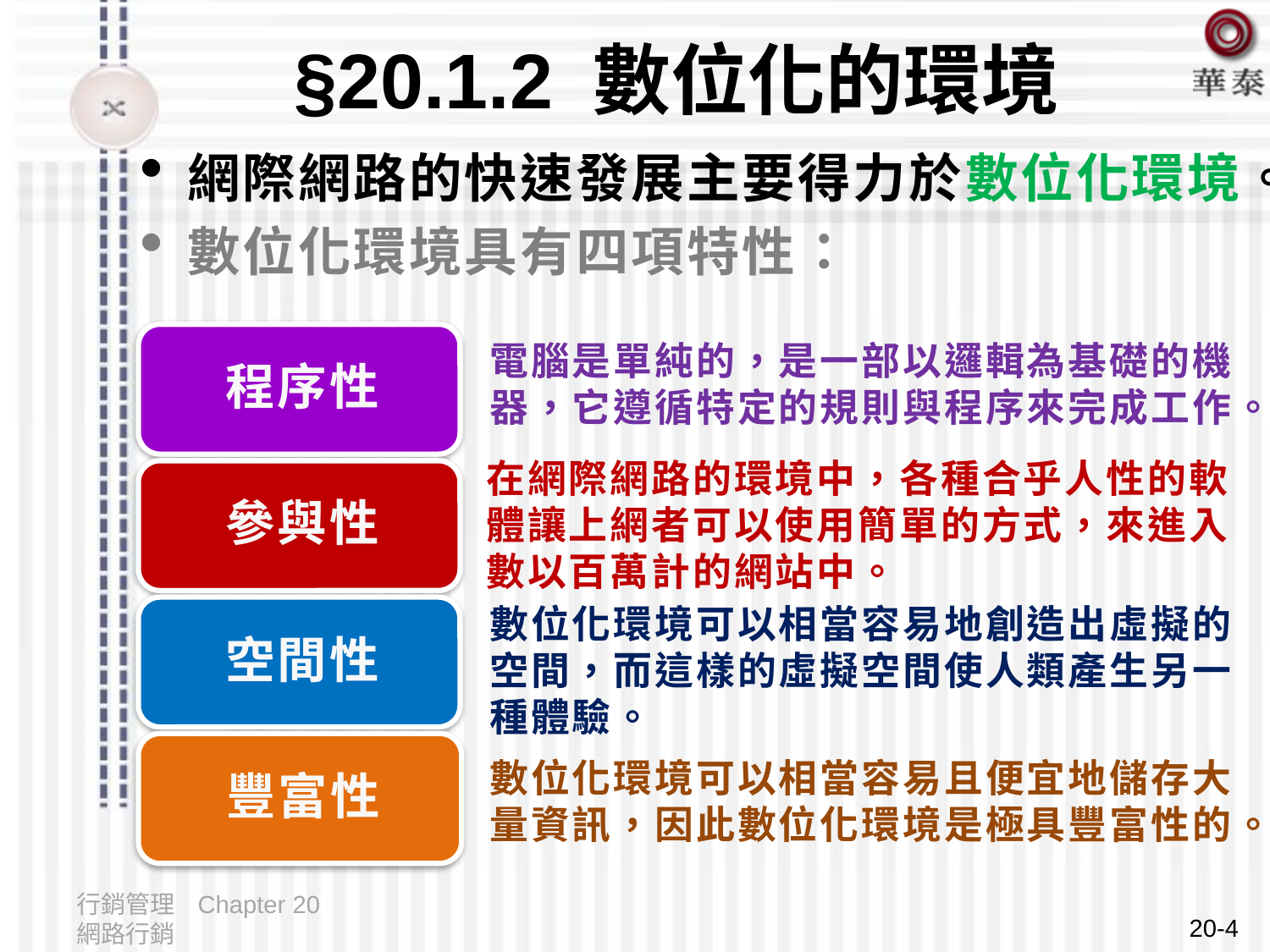

# §20.1.2 數位化的環境
網際網路的快速發展主要得力於數位化環境。
數位化環境具有四項特性：
程序性
參與性
空間性
豐富性
電腦是單純的，是一部以邏輯為基礎的機器，它遵循特定的規則與程序來完成工作。
在網際網路的環境中，各種合乎人性的軟體讓上網者可以使用簡單的方式，來進入數以百萬計的網站中。
數位化環境可以相當容易地創造出虛擬的空間，而這樣的虛擬空間使人類產生另一種體驗。
數位化環境可以相當容易且便宜地儲存大量資訊，因此數位化環境是極具豐富性的。
行銷管理   Chapter 20   網路行銷
20-4